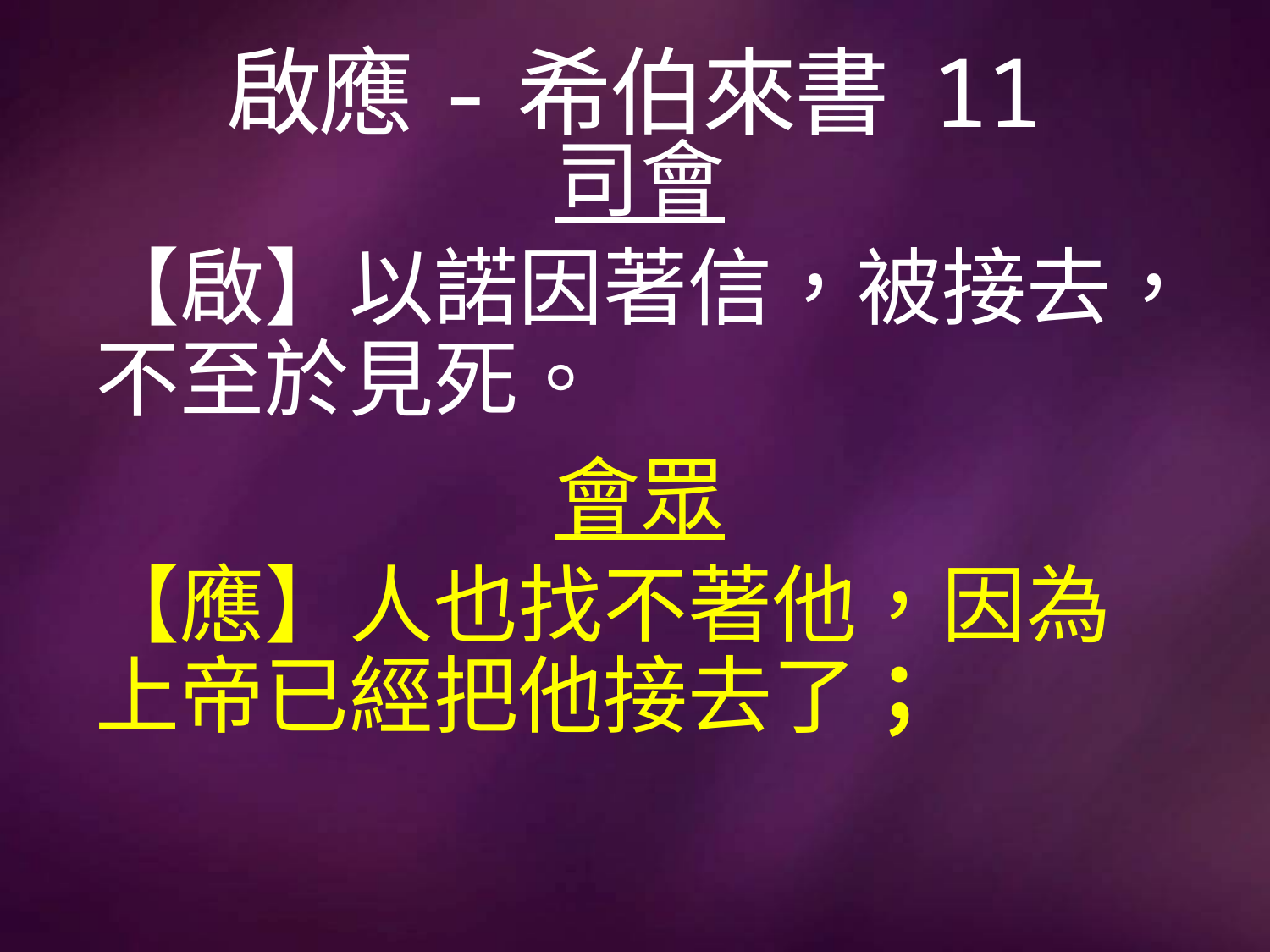

# 啟應-希伯來書 11
司會
【啟】以諾因著信，被接去，不至於見死。

會眾
【應】人也找不著他，因為上帝已經把他接去了；